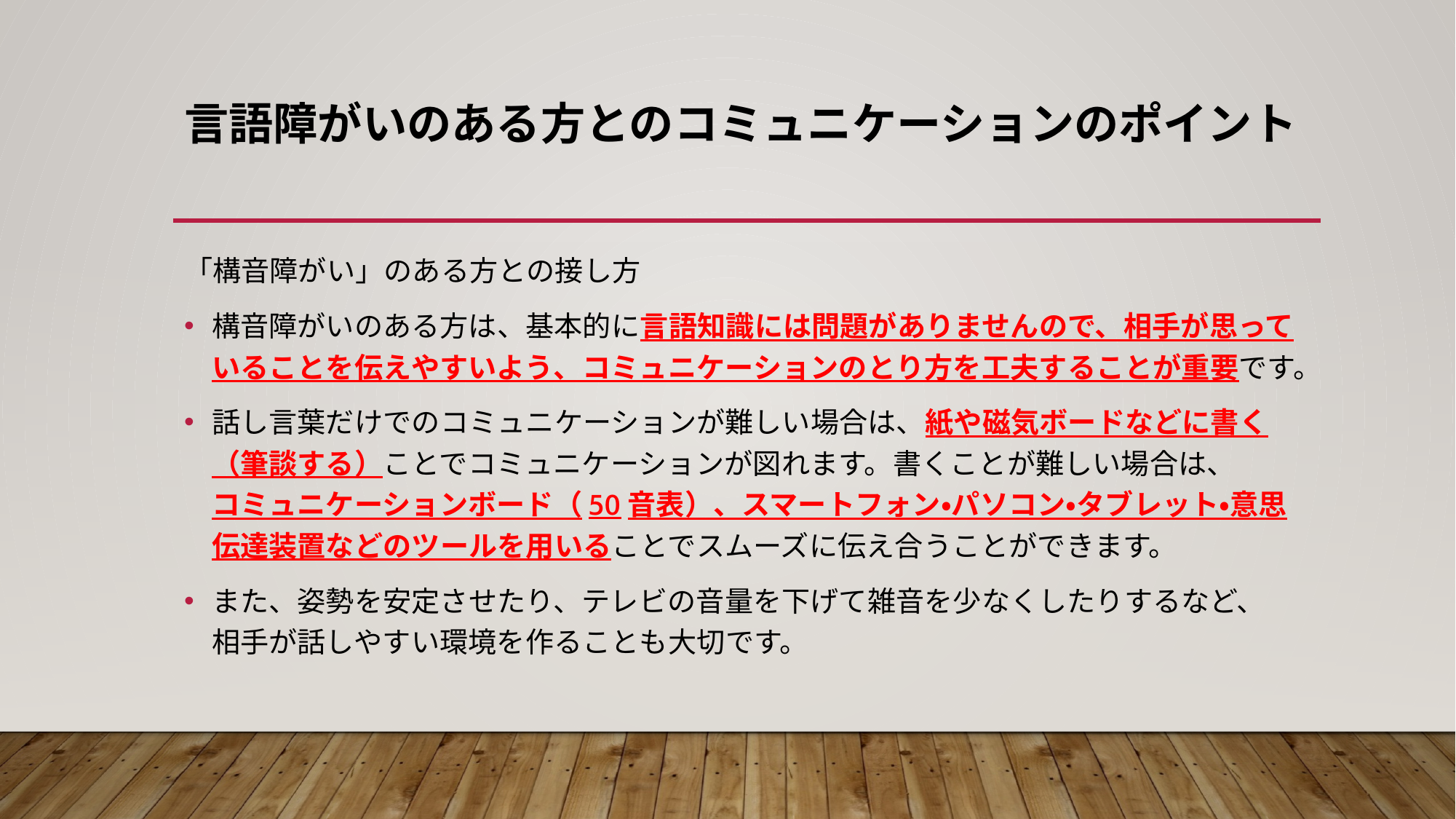

# 言語障がいのある方とのコミュニケーションのポイント
「構音障がい」のある方との接し方
構音障がいのある方は、基本的に言語知識には問題がありませんので、相手が思っていることを伝えやすいよう、コミュニケーションのとり方を工夫することが重要です。
話し言葉だけでのコミュニケーションが難しい場合は、紙や磁気ボードなどに書く（筆談する）ことでコミュニケーションが図れます。書くことが難しい場合は、　　コミュニケーションボード（50音表）、スマートフォン・パソコン・タブレット・意思伝達装置などのツールを用いることでスムーズに伝え合うことができます。
また、姿勢を安定させたり、テレビの音量を下げて雑音を少なくしたりするなど、　相手が話しやすい環境を作ることも大切です。